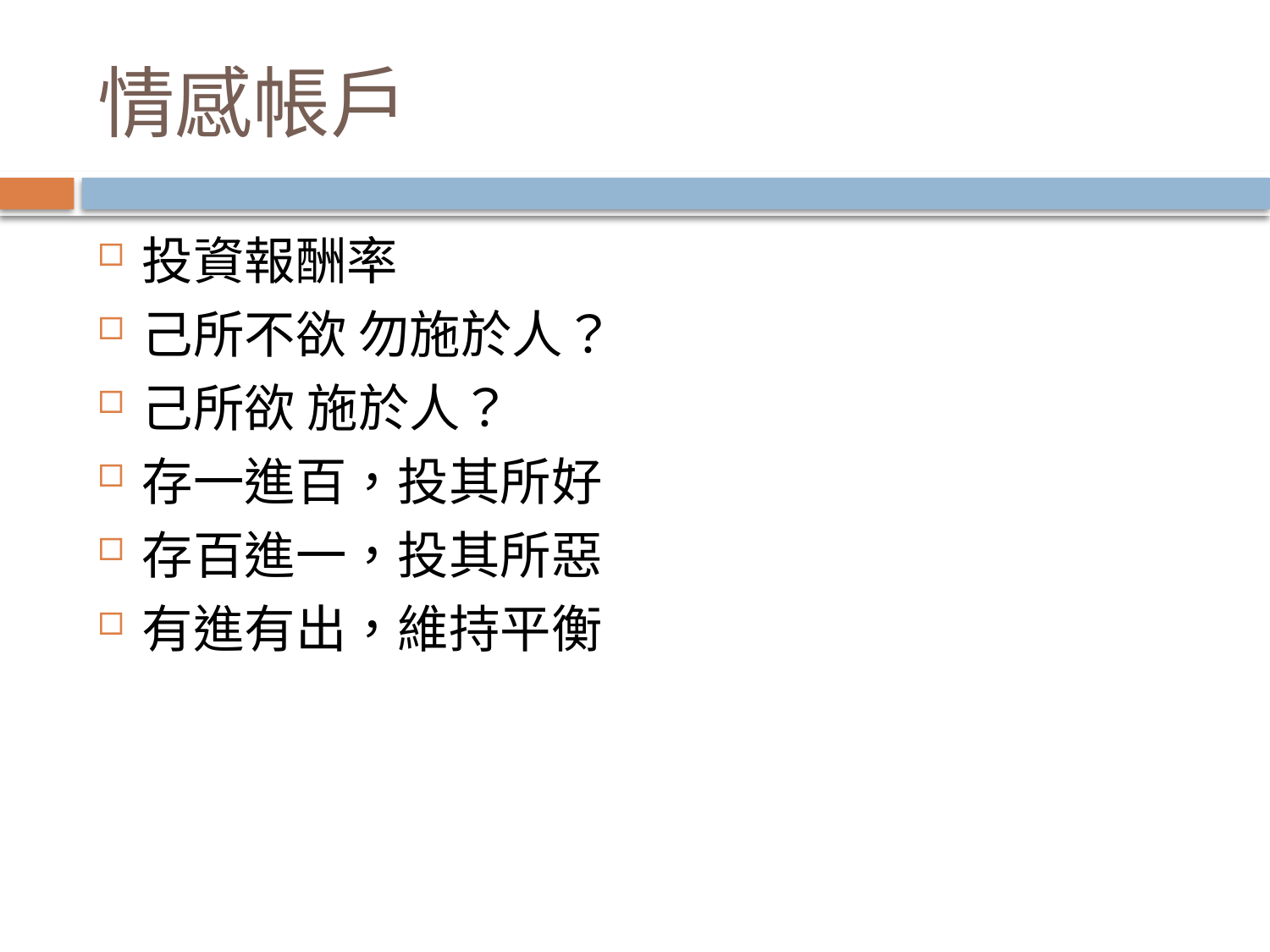

# 情感帳戶
投資報酬率
己所不欲 勿施於人？
己所欲 施於人？
存一進百，投其所好
存百進一，投其所惡
有進有出，維持平衡